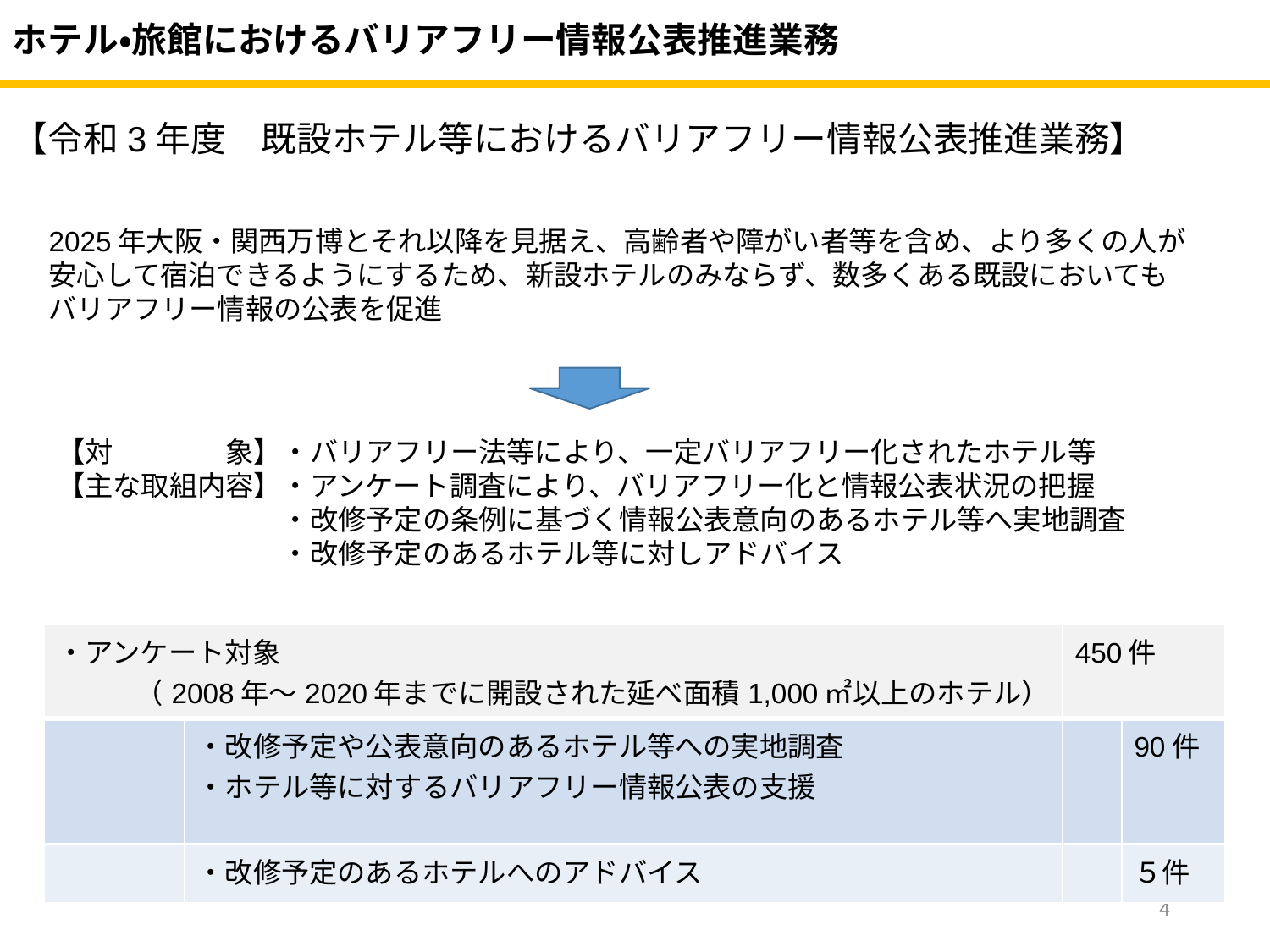

ホテル・旅館におけるバリアフリー情報公表推進業務
【令和3年度　既設ホテル等におけるバリアフリー情報公表推進業務】
2025年大阪・関西万博とそれ以降を見据え、高齢者や障がい者等を含め、より多くの人が
安心して宿泊できるようにするため、新設ホテルのみならず、数多くある既設においても
バリアフリー情報の公表を促進

【対　　　　象】・バリアフリー法等により、一定バリアフリー化されたホテル等
【主な取組内容】・アンケート調査により、バリアフリー化と情報公表状況の把握
　　　　　　　　・改修予定の条例に基づく情報公表意向のあるホテル等へ実地調査
　　　　　　　　・改修予定のあるホテル等に対しアドバイス
| ・アンケート対象 （2008年～2020年までに開設された延べ面積1,000㎡以上のホテル） |  | 450件 |  |
| --- | --- | --- | --- |
|  | ・改修予定や公表意向のあるホテル等への実地調査 ・ホテル等に対するバリアフリー情報公表の支援 |  | 90件 |
|  | ・改修予定のあるホテルへのアドバイス |  | ５件 |
4